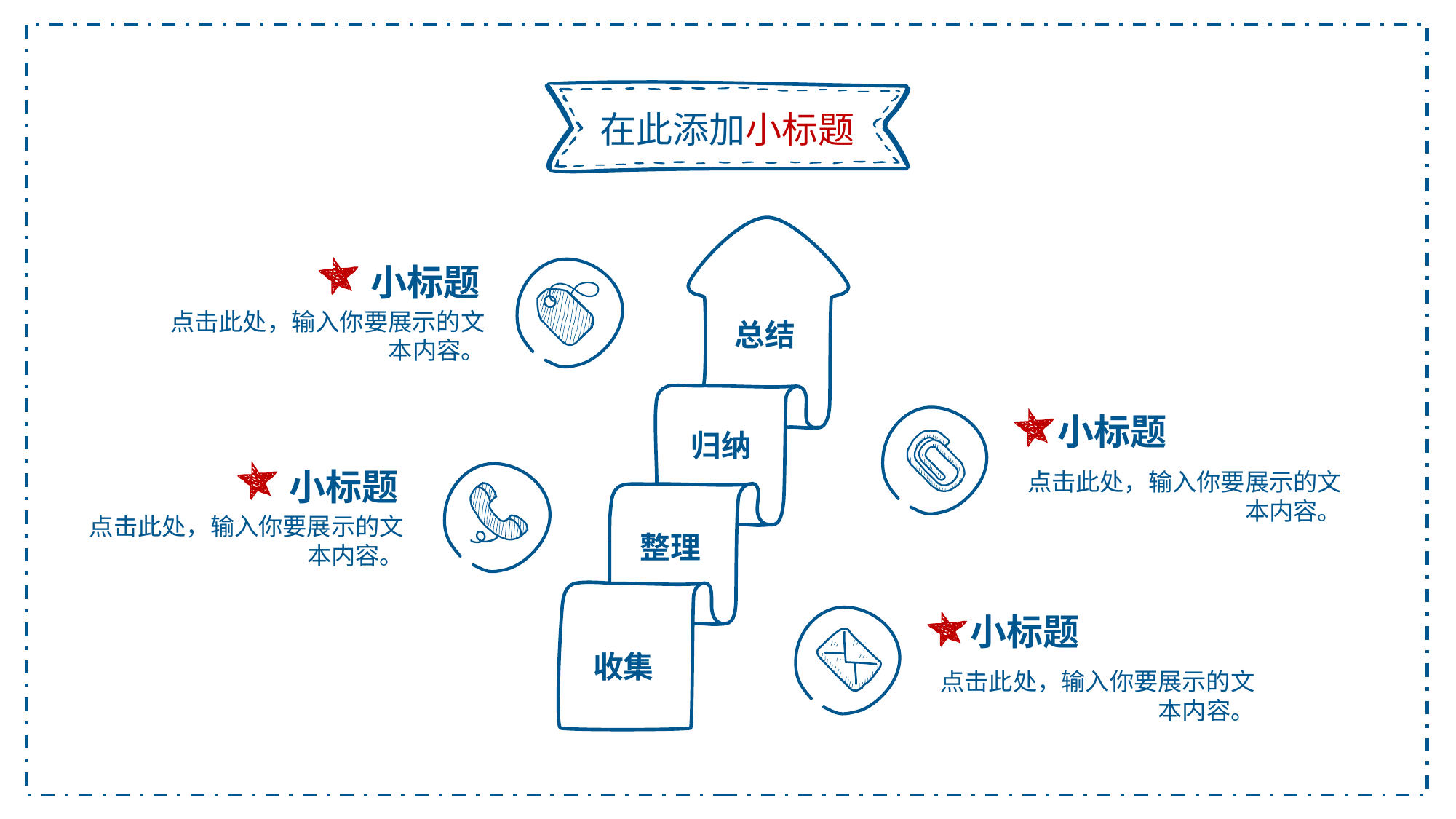

在此添加小标题

小标题

点击此处，输入你要展示的文本内容。
总结

小标题

归纳

小标题

点击此处，输入你要展示的文本内容。

点击此处，输入你要展示的文本内容。
整理

小标题

收集
点击此处，输入你要展示的文本内容。